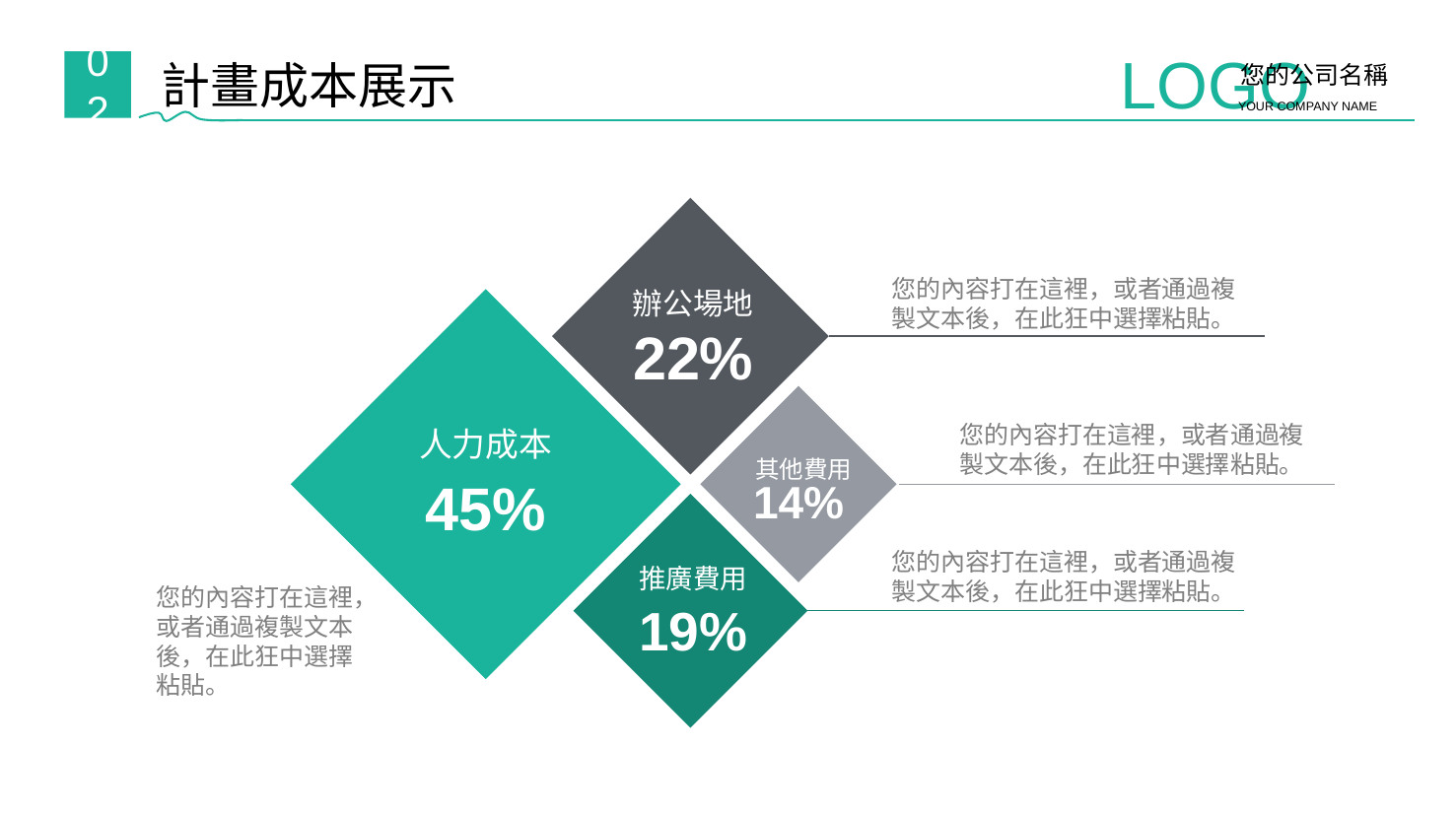

LOGO
您的公司名稱
YOUR COMPANY NAME
計畫成本展示
02

您的內容打在這裡，或者通過複製文本後，在此狂中選擇粘貼。
辦公場地

22%

您的內容打在這裡，或者通過複製文本後，在此狂中選擇粘貼。
人力成本
其他費用
45%
14%

您的內容打在這裡，或者通過複製文本後，在此狂中選擇粘貼。
推廣費用
您的內容打在這裡，或者通過複製文本後，在此狂中選擇粘貼。
19%